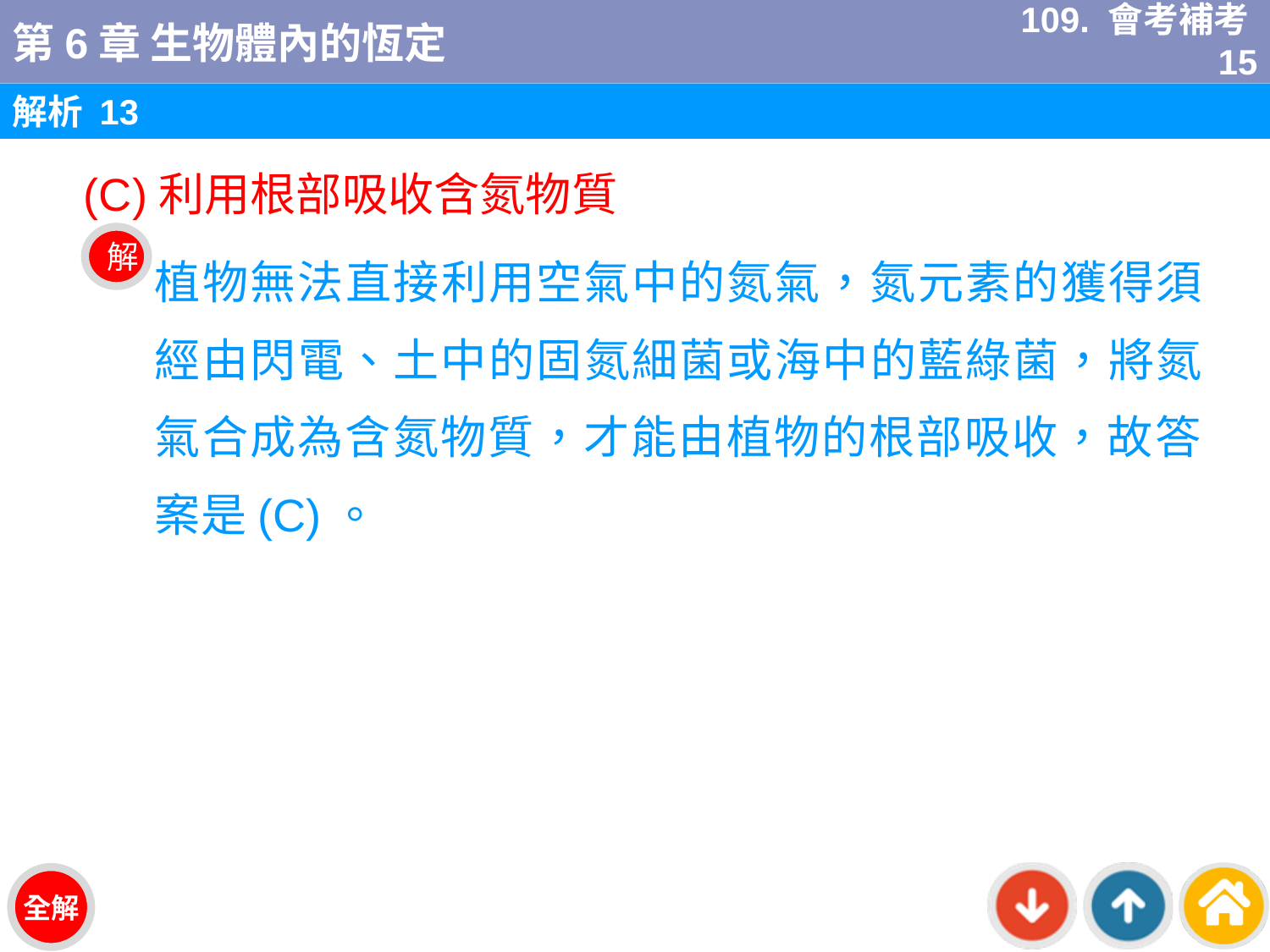

109. 會考補考15
解析 13
(C)利用根部吸收含氮物質
植物無法直接利用空氣中的氮氣，氮元素的獲得須經由閃電、土中的固氮細菌或海中的藍綠菌，將氮氣合成為含氮物質，才能由植物的根部吸收，故答案是(C)。
解
全解